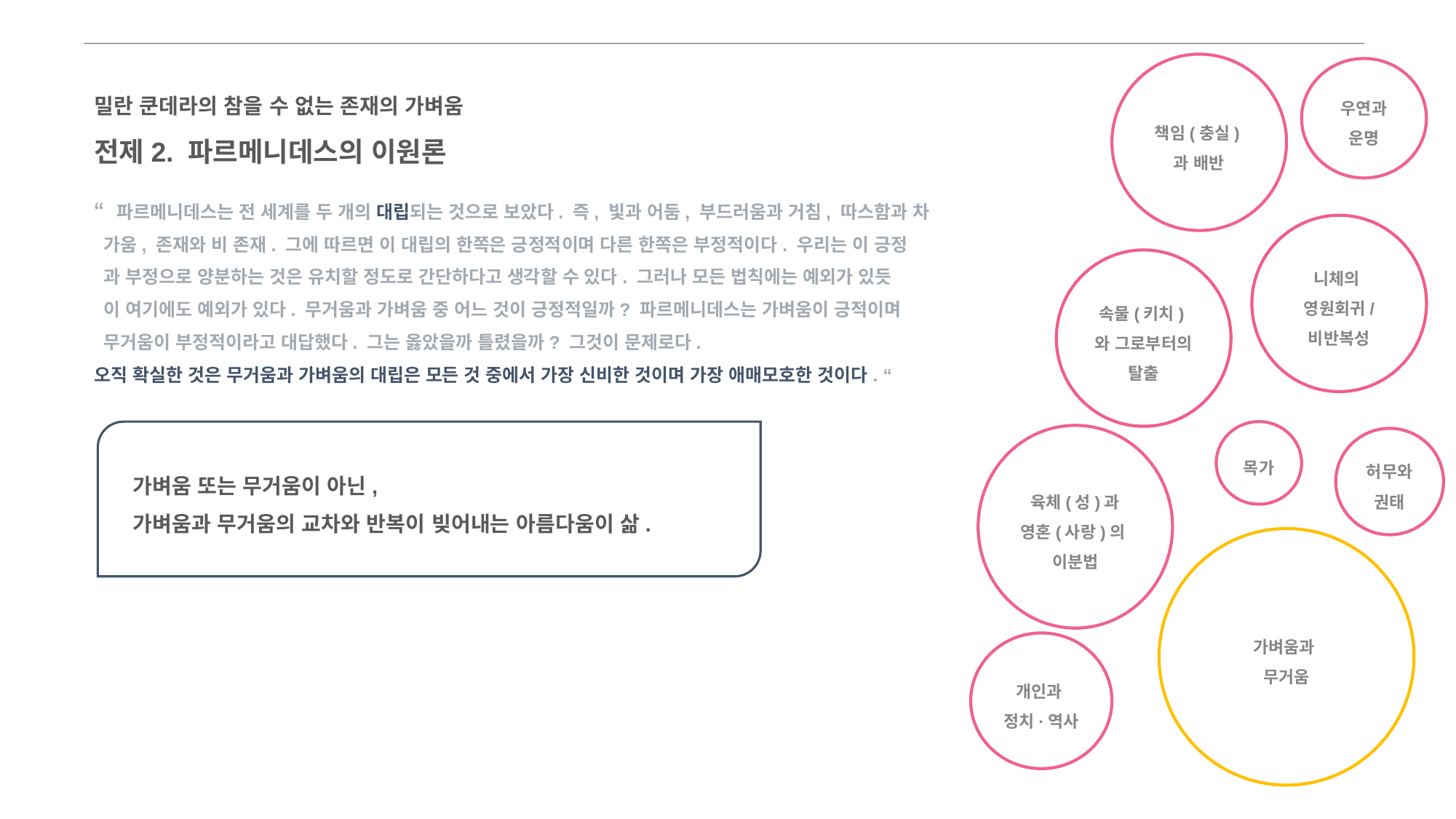

책임(충실)과 배반
우연과 운명
밀란 쿤데라의 참을 수 없는 존재의 가벼움
전제2. 파르메니데스의 이원론
“파르메니데스는 전 세계를 두 개의 대립되는 것으로 보았다. 즉, 빛과 어둠, 부드러움과 거침, 따스함과 차
 가움, 존재와 비 존재. 그에 따르면 이 대립의 한쪽은 긍정적이며 다른 한쪽은 부정적이다. 우리는 이 긍정
 과 부정으로 양분하는 것은 유치할 정도로 간단하다고 생각할 수 있다. 그러나 모든 법칙에는 예외가 있듯
 이 여기에도 예외가 있다. 무거움과 가벼움 중 어느 것이 긍정적일까? 파르메니데스는 가벼움이 긍적이며
 무거움이 부정적이라고 대답했다. 그는 옳았을까 틀렸을까? 그것이 문제로다.
오직 확실한 것은 무거움과 가벼움의 대립은 모든 것 중에서 가장 신비한 것이며 가장 애매모호한 것이다. “
니체의
영원회귀/
비반복성
속물(키치)와 그로부터의 탈출

목가
육체(성)과
영혼(사랑)의
이분법
허무와 권태
가벼움 또는 무거움이 아닌,
가벼움과 무거움의 교차와 반복이 빚어내는 아름다움이 삶.

가벼움과
무거움
개인과
정치·역사